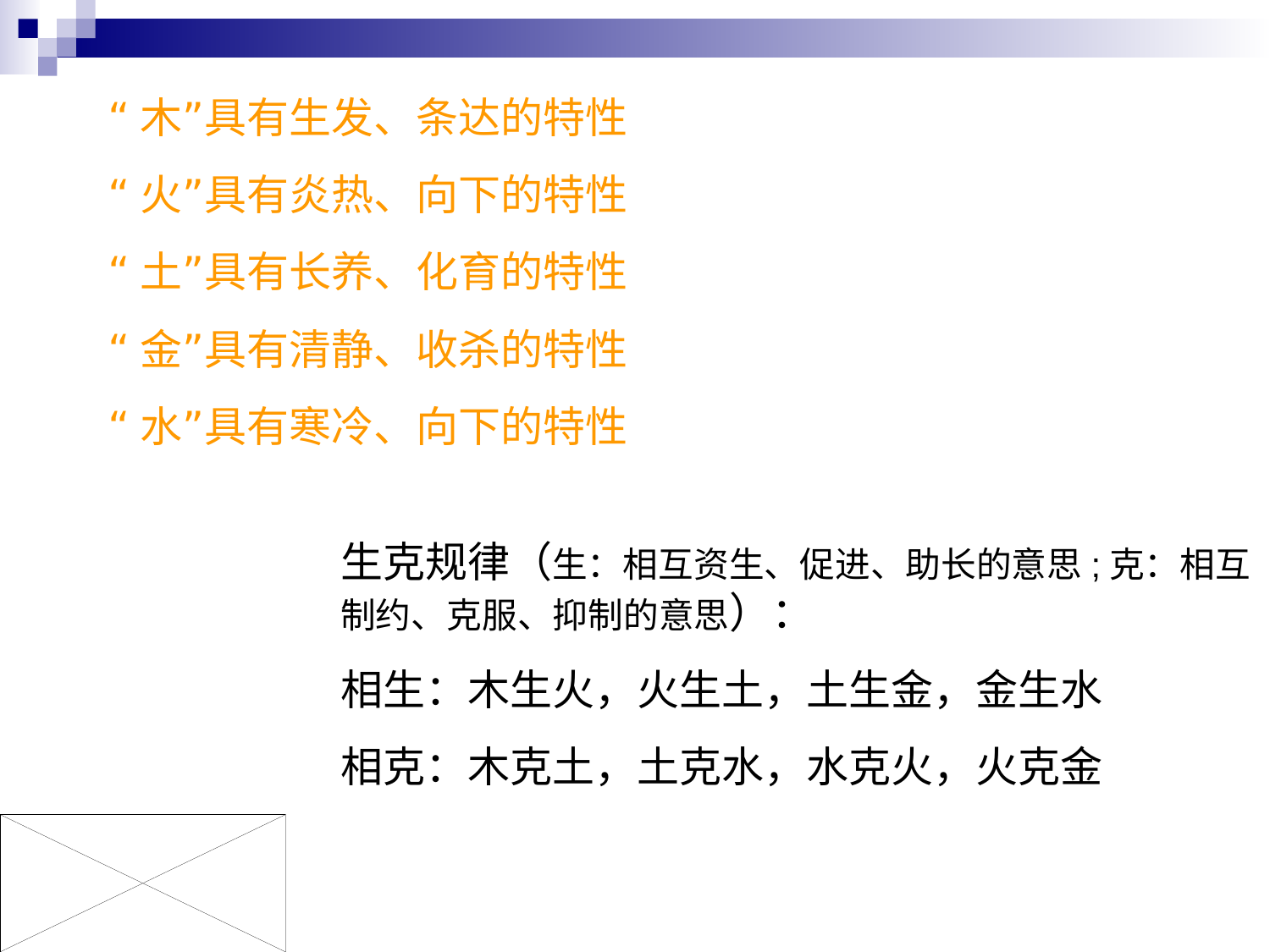

“木”具有生发、条达的特性
“火”具有炎热、向下的特性
“土”具有长养、化育的特性
“金”具有清静、收杀的特性
“水”具有寒冷、向下的特性
生克规律（生：相互资生、促进、助长的意思;克：相互制约、克服、抑制的意思）：
相生：木生火，火生土，土生金，金生水
相克：木克土，土克水，水克火，火克金